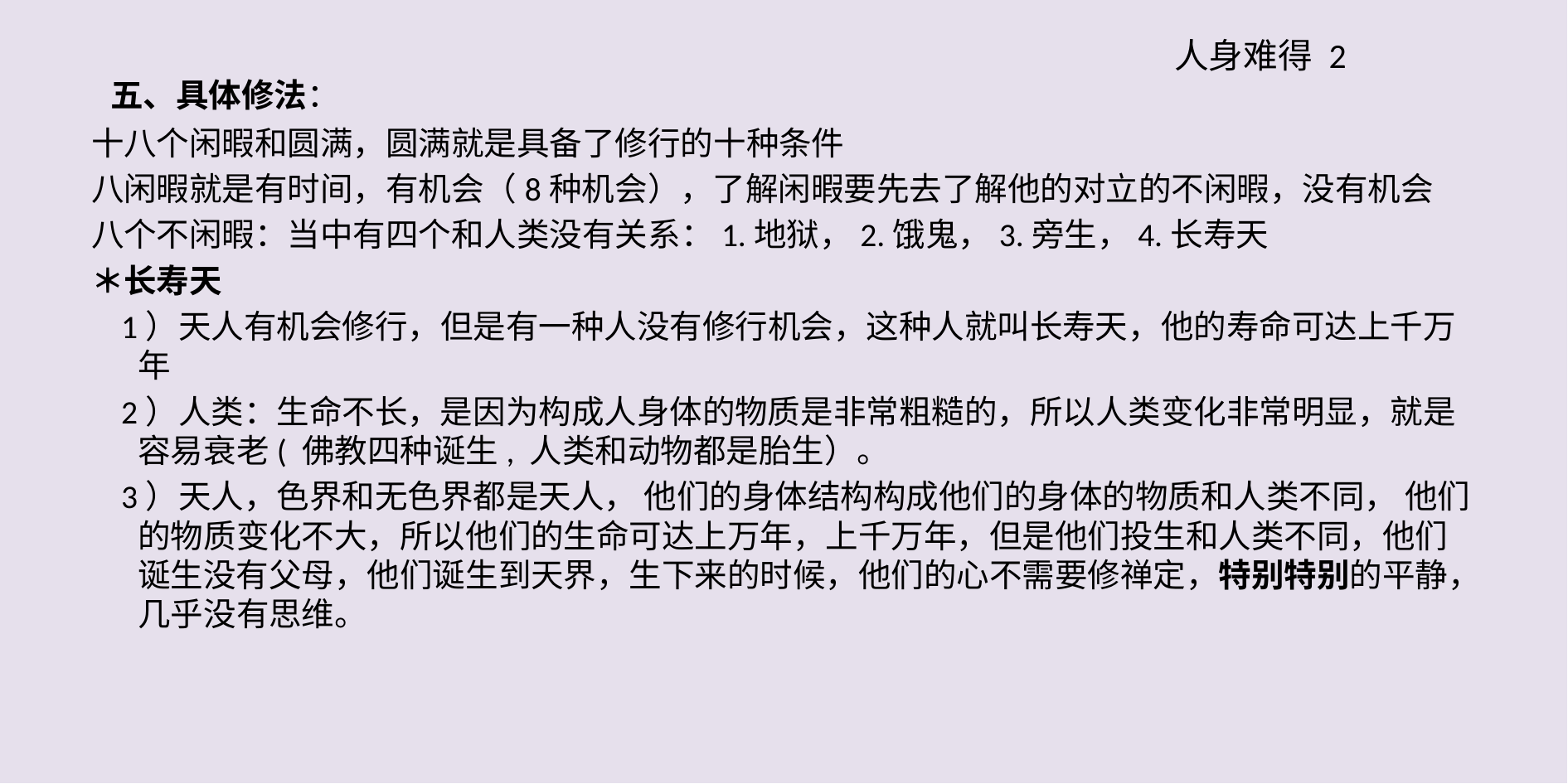

人身难得 2
 五、具体修法：
十八个闲暇和圆满，圆满就是具备了修行的十种条件
八闲暇就是有时间，有机会（8种机会），了解闲暇要先去了解他的对立的不闲暇，没有机会
八个不闲暇：当中有四个和人类没有关系：1.地狱，2.饿鬼，3.旁生，4.长寿天
＊长寿天
    1）天人有机会修行，但是有一种人没有修行机会，这种人就叫长寿天，他的寿命可达上千万年
    2）人类：生命不长，是因为构成人身体的物质是非常粗糙的，所以人类变化非常明显，就是容易衰老( 佛教四种诞生, 人类和动物都是胎生）。
    3）天人，色界和无色界都是天人， 他们的身体结构构成他们的身体的物质和人类不同， 他们的物质变化不大，所以他们的生命可达上万年，上千万年，但是他们投生和人类不同，他们诞生没有父母，他们诞生到天界，生下来的时候，他们的心不需要修禅定，特别特别的平静，几乎没有思维。